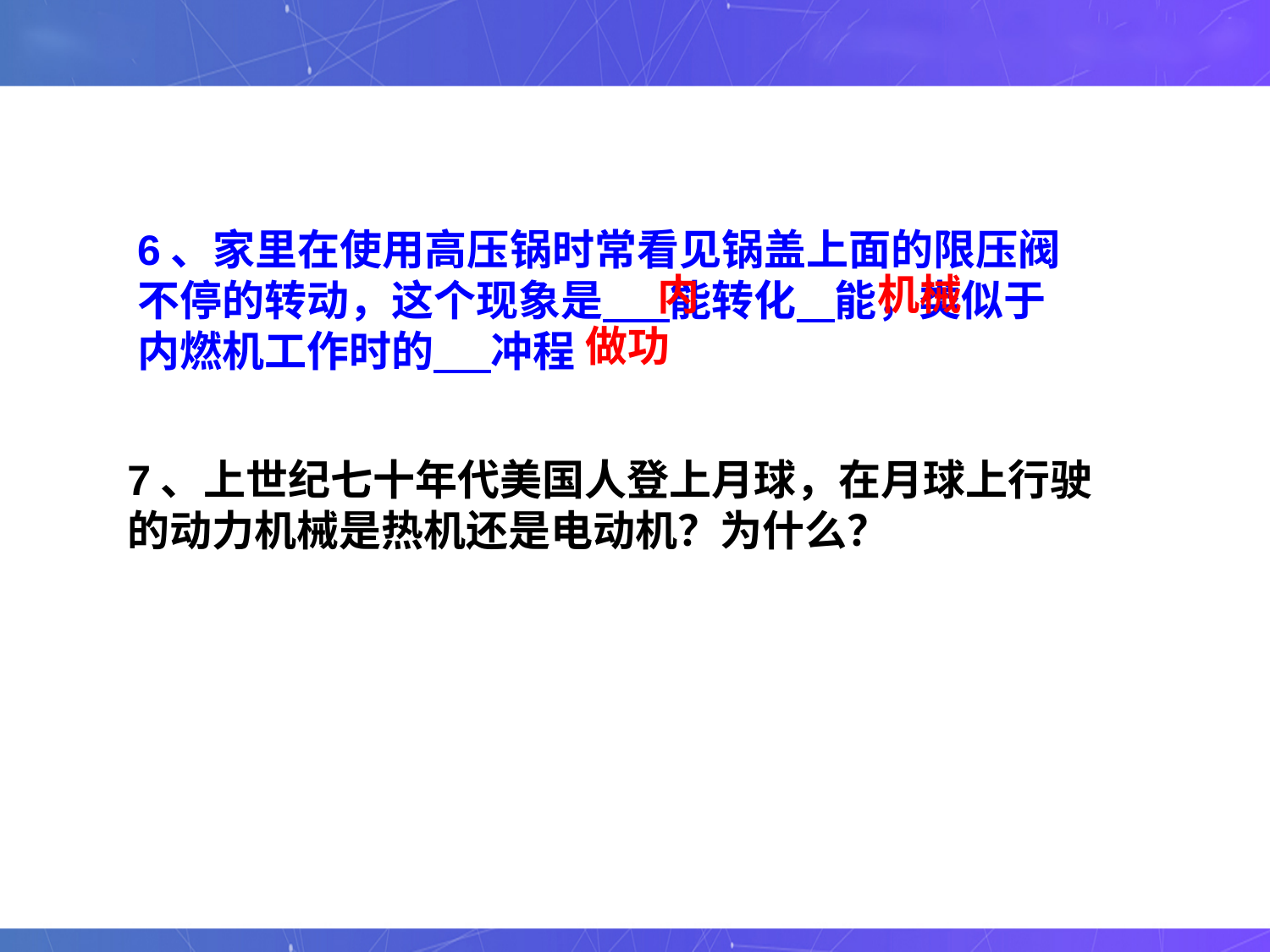

6、家里在使用高压锅时常看见锅盖上面的限压阀不停的转动，这个现象是       能转化    能，类似于内燃机工作时的      冲程

内
机械
做功
7、上世纪七十年代美国人登上月球，在月球上行驶的动力机械是热机还是电动机？为什么？